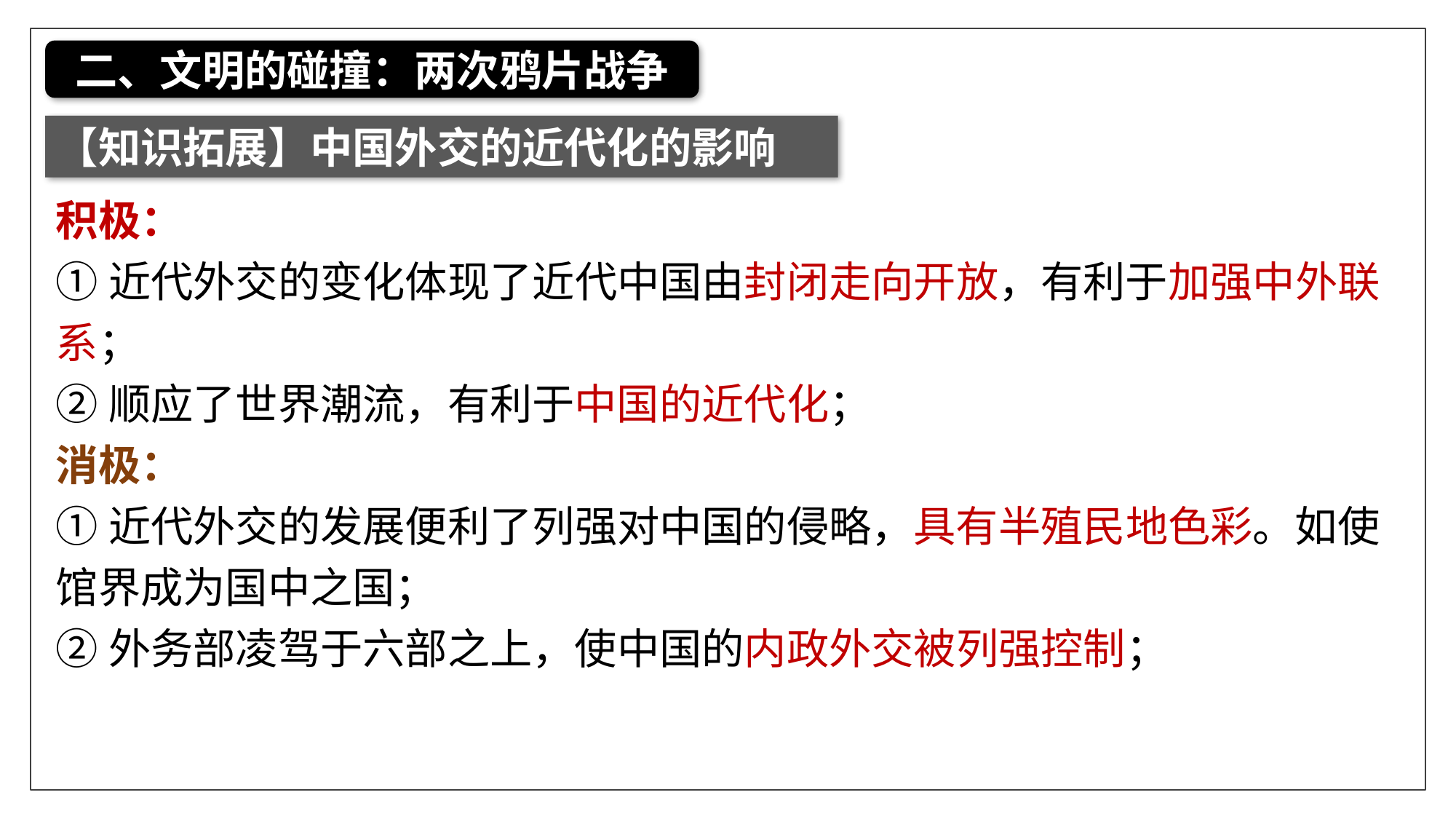

二、文明的碰撞：两次鸦片战争
【知识拓展】中国外交的近代化的影响
积极：
①近代外交的变化体现了近代中国由封闭走向开放，有利于加强中外联系；
②顺应了世界潮流，有利于中国的近代化；
消极：
①近代外交的发展便利了列强对中国的侵略，具有半殖民地色彩。如使馆界成为国中之国；
②外务部凌驾于六部之上，使中国的内政外交被列强控制；